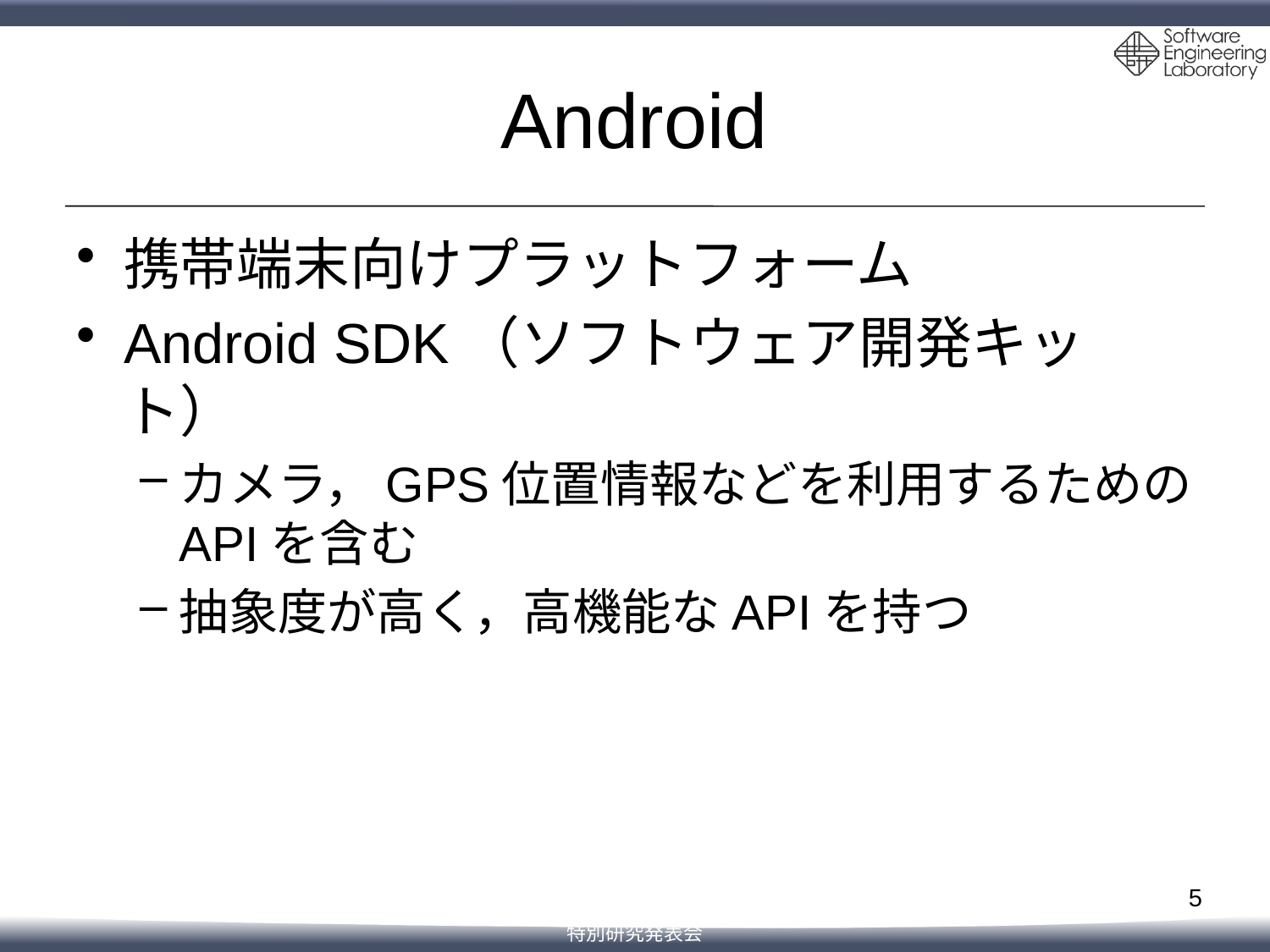

# Android
携帯端末向けプラットフォーム
Android SDK（ソフトウェア開発キット）
カメラ，GPS位置情報などを利用するためのAPIを含む
抽象度が高く，高機能なAPIを持つ
5
特別研究発表会